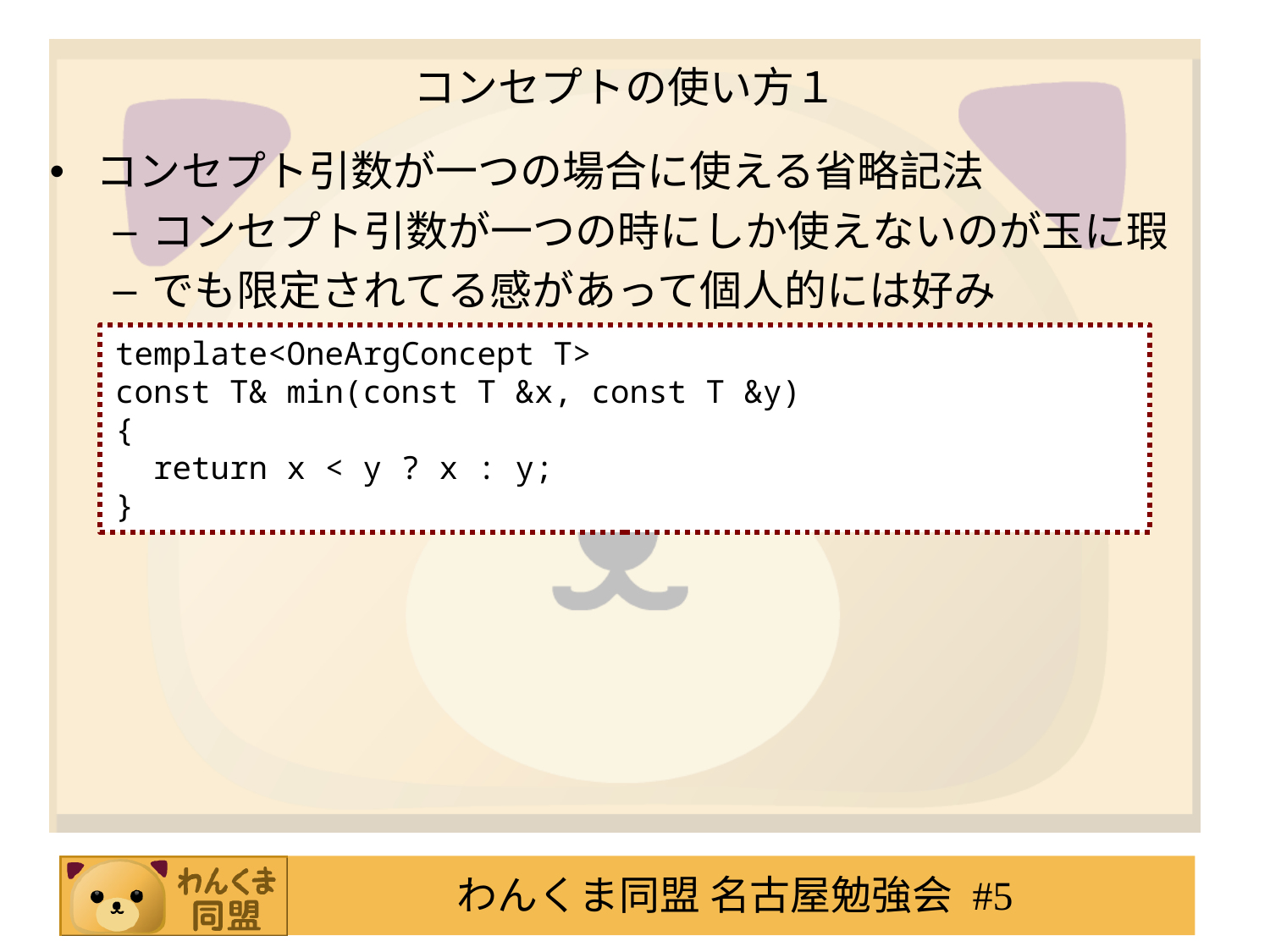

# コンセプトの使い方１
コンセプト引数が一つの場合に使える省略記法
コンセプト引数が一つの時にしか使えないのが玉に瑕
でも限定されてる感があって個人的には好み
template<OneArgConcept T>
const T& min(const T &x, const T &y)
{
  return x < y ? x : y;
}